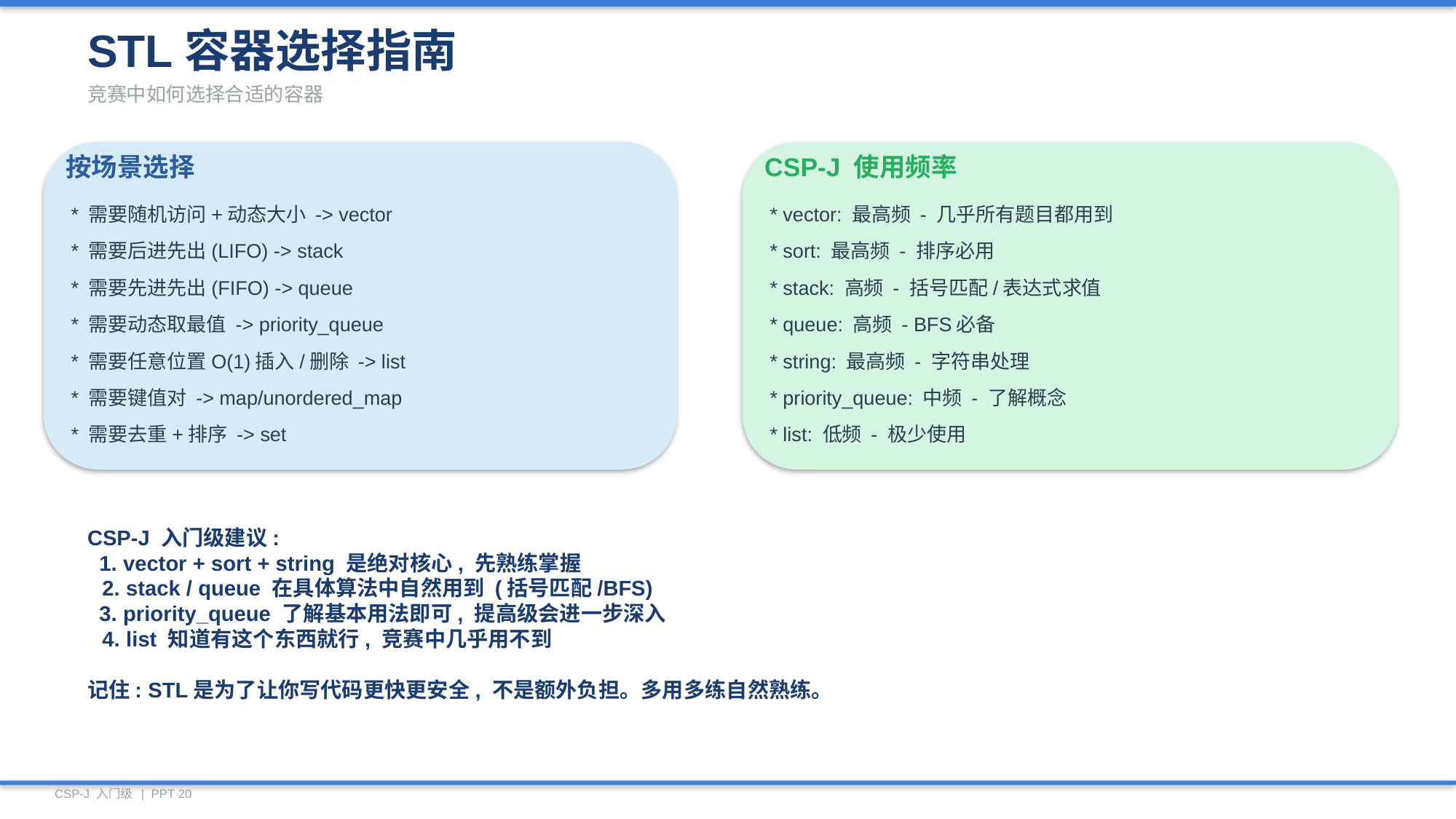

STL容器选择指南
竞赛中如何选择合适的容器

按场景选择
CSP-J 使用频率
* 需要随机访问+动态大小 -> vector
* vector: 最高频 - 几乎所有题目都用到
* 需要后进先出(LIFO) -> stack
* sort: 最高频 - 排序必用
* 需要先进先出(FIFO) -> queue
* stack: 高频 - 括号匹配/表达式求值
* 需要动态取最值 -> priority_queue
* queue: 高频 - BFS必备
* 需要任意位置O(1)插入/删除 -> list
* string: 最高频 - 字符串处理
* 需要键值对 -> map/unordered_map
* priority_queue: 中频 - 了解概念
* 需要去重+排序 -> set
* list: 低频 - 极少使用
CSP-J 入门级建议:
  1. vector + sort + string 是绝对核心, 先熟练掌握
  2. stack / queue 在具体算法中自然用到 (括号匹配/BFS)
  3. priority_queue 了解基本用法即可, 提高级会进一步深入
  4. list 知道有这个东西就行, 竞赛中几乎用不到
记住: STL是为了让你写代码更快更安全, 不是额外负担。多用多练自然熟练。

CSP-J 入门级  |  PPT 20